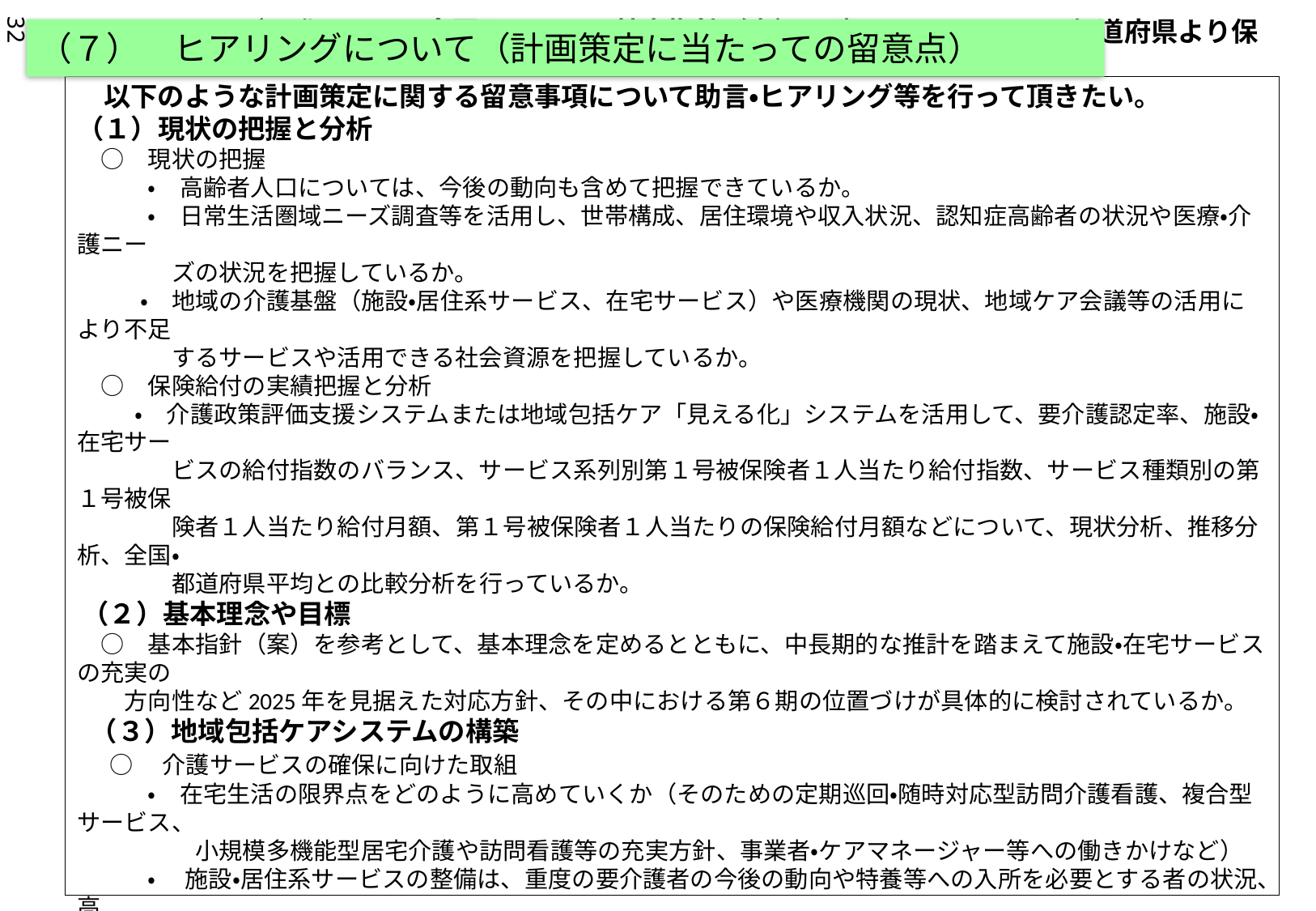

32
（７）　ヒアリングについて（計画策定に当たっての留意点）
# １　ヒアリングについて 　○　サービス見込量及び保険料に関する各都道府県とのヒアリングを１０月目途に実施予定。 ２　ヒアリングに際しては、今回お示しした基本指針（案）を踏まえ、あらかじめ都道府県より保険者に対し、 　以下のような計画策定に関する留意事項について助言・ヒアリング等を行って頂きたい。 （１）現状の把握と分析 　○　現状の把握 　　　・　高齢者人口については、今後の動向も含めて把握できているか。 　　　・　日常生活圏域ニーズ調査等を活用し、世帯構成、居住環境や収入状況、認知症高齢者の状況や医療・介護ニー 　　　　ズの状況を把握しているか。 　　   ・　地域の介護基盤（施設・居住系サービス、在宅サービス）や医療機関の現状、地域ケア会議等の活用により不足　 　　　　するサービスや活用できる社会資源を把握しているか。 　○　保険給付の実績把握と分析 　　  ・　介護政策評価支援システムまたは地域包括ケア「見える化」システムを活用して、要介護認定率、施設・在宅サー 　　　　ビスの給付指数のバランス、サービス系列別第１号被保険者１人当たり給付指数、サービス種類別の第１号被保 　　　　険者１人当たり給付月額、第１号被保険者１人当たりの保険給付月額などについて、現状分析、推移分析、全国・ 　　　　都道府県平均との比較分析を行っているか。 （２）基本理念や目標 　○　基本指針（案）を参考として、基本理念を定めるとともに、中長期的な推計を踏まえて施設・在宅サービスの充実の 　　方向性など2025年を見据えた対応方針、その中における第６期の位置づけが具体的に検討されているか。 　（３）地域包括ケアシステムの構築 　 ○　 介護サービスの確保に向けた取組 　　　・　在宅生活の限界点をどのように高めていくか（そのための定期巡回・随時対応型訪問介護看護、複合型サービス、　 　　　　　小規模多機能型居宅介護や訪問看護等の充実方針、事業者・ケアマネージャー等への働きかけなど） 　　　・　 施設・居住系サービスの整備は、重度の要介護者の今後の動向や特養等への入所を必要とする者の状況、高 　　　  齢者の住まいや収入の現状等を踏まえたものとなっているか。 　　　　　 また、有料老人ホーム等の整備動向、養護老人ホームや軽費老人ホームの活用、空き家を活用した低所得高齢 　　　　者向けの住まい対策等を検討しているか。